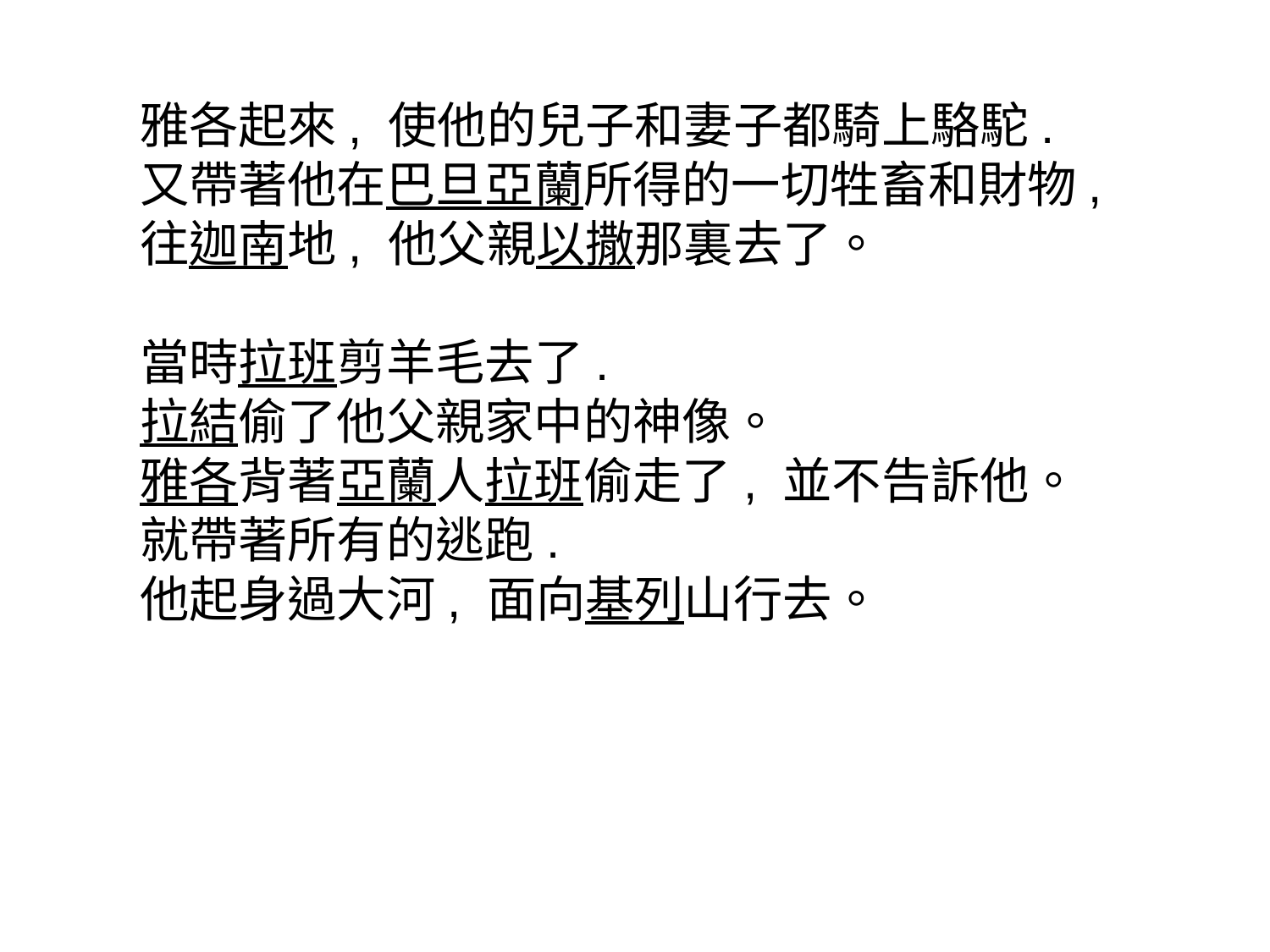

雅各起來, 使他的兒子和妻子都騎上駱駝.
又帶著他在巴旦亞蘭所得的一切牲畜和財物,
往迦南地, 他父親以撒那裏去了。

當時拉班剪羊毛去了.
拉結偷了他父親家中的神像。
雅各背著亞蘭人拉班偷走了, 並不告訴他。
就帶著所有的逃跑.
他起身過大河, 面向基列山行去。